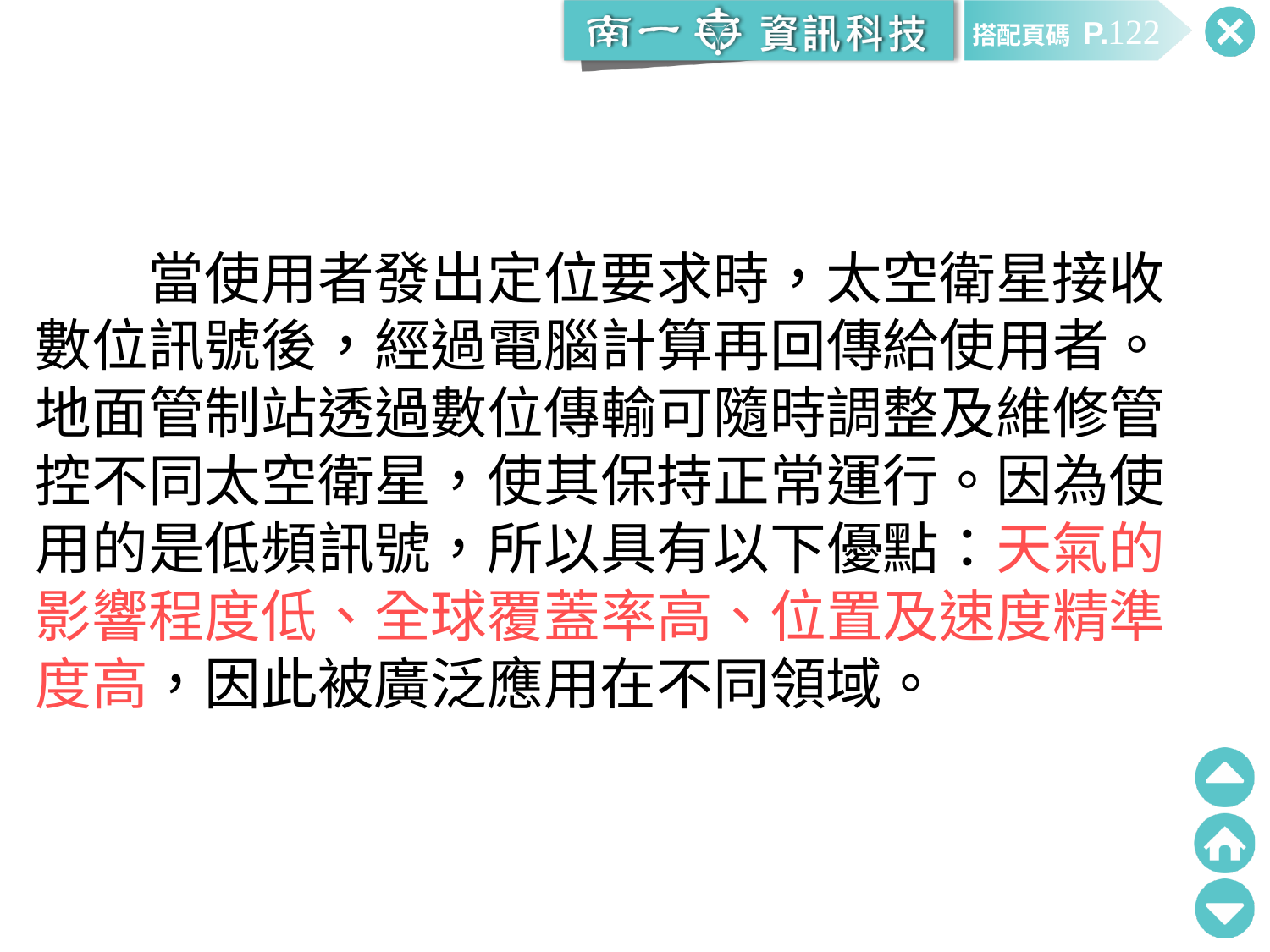

122
# 當使用者發出定位要求時，太空衛星接收數位訊號後，經過電腦計算再回傳給使用者。地面管制站透過數位傳輸可隨時調整及維修管控不同太空衛星，使其保持正常運行。因為使用的是低頻訊號，所以具有以下優點：天氣的影響程度低、全球覆蓋率高、位置及速度精準度高，因此被廣泛應用在不同領域。